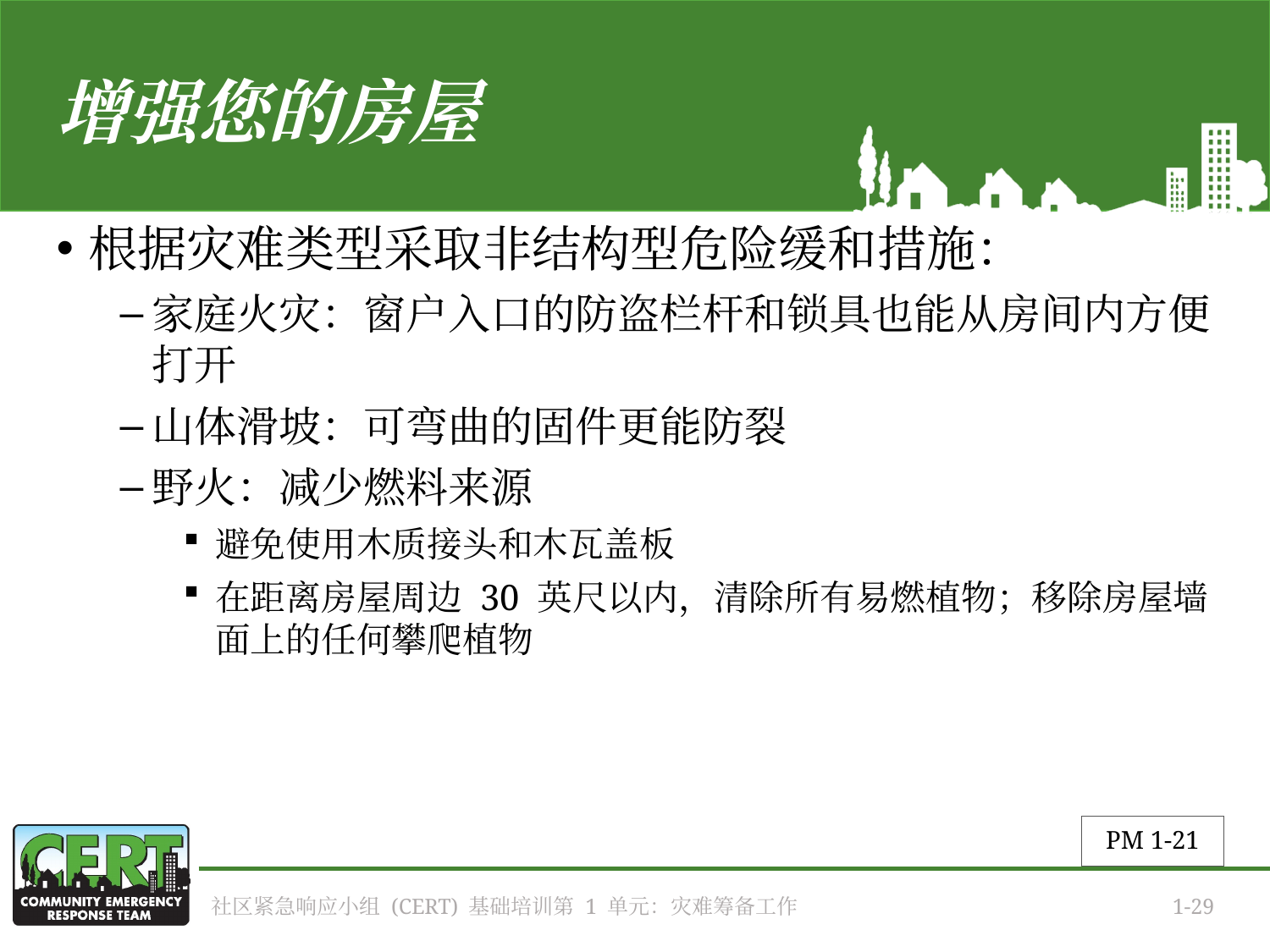

# 增强您的房屋
根据灾难类型采取非结构型危险缓和措施：
家庭火灾：窗户入口的防盗栏杆和锁具也能从房间内方便打开
山体滑坡：可弯曲的固件更能防裂
野火：减少燃料来源
避免使用木质接头和木瓦盖板
在距离房屋周边 30 英尺以内，清除所有易燃植物；移除房屋墙面上的任何攀爬植物

PM 1-21
社区紧急响应小组 (CERT) 基础培训第 1 单元：灾难筹备工作
1-29